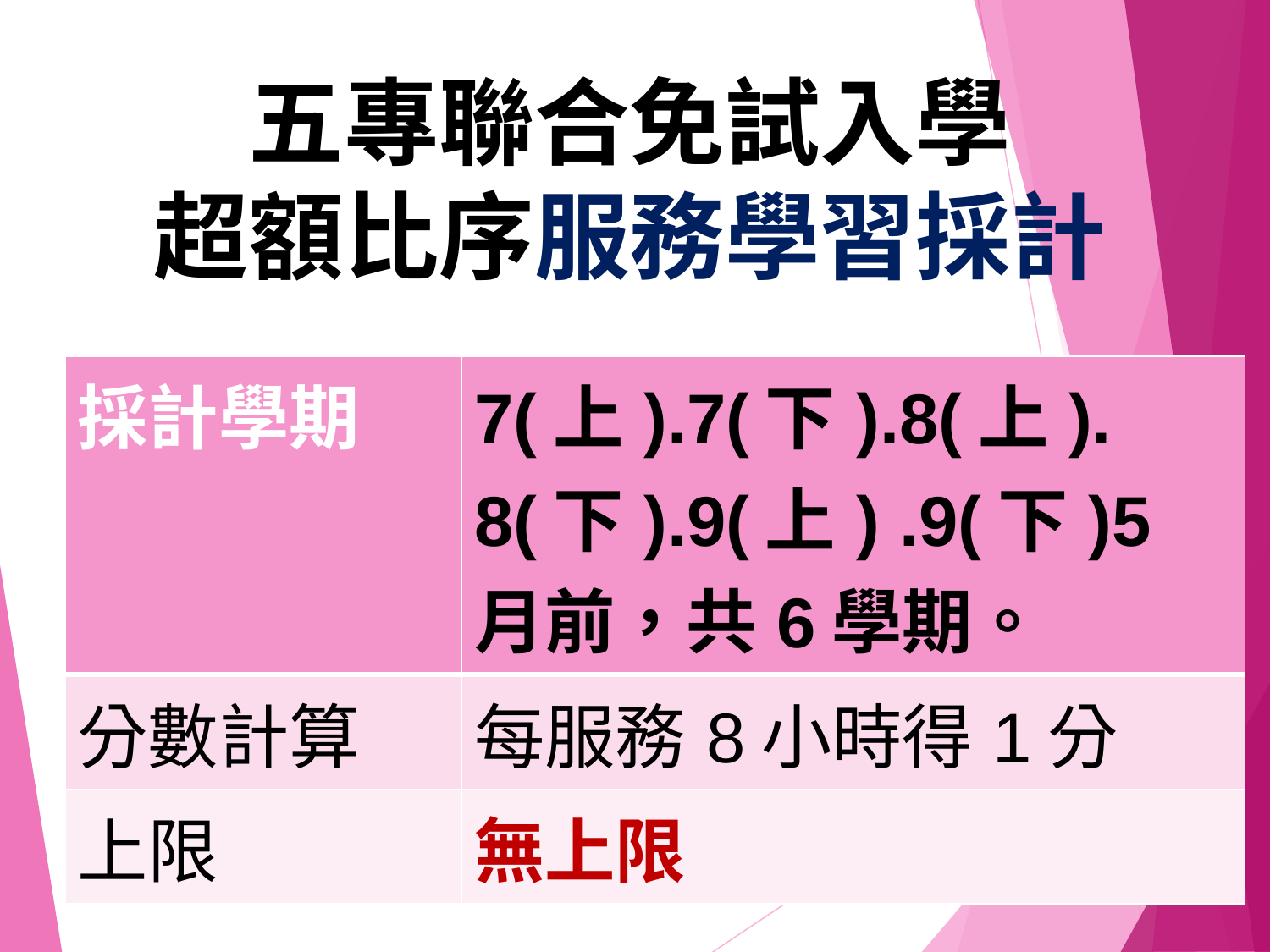

# 五專聯合免試入學 超額比序服務學習採計
| 採計學期 | 7(上).7(下).8(上). 8(下).9(上) .9(下)5月前，共6學期。 |
| --- | --- |
| 分數計算 | 每服務8小時得1分 |
| 上限 | 無上限 |